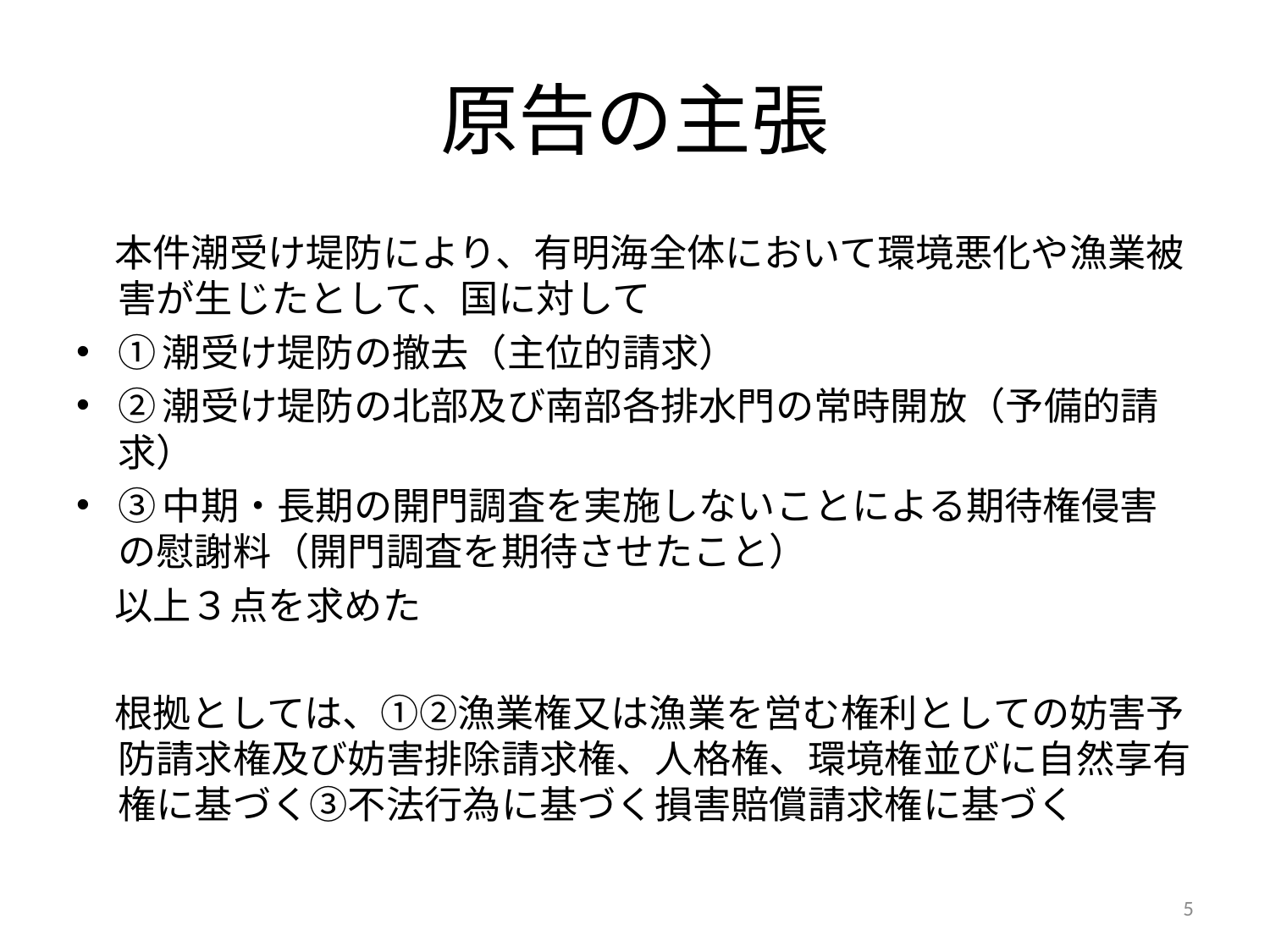

# 原告の主張
　本件潮受け堤防により、有明海全体において環境悪化や漁業被害が生じたとして、国に対して
①潮受け堤防の撤去（主位的請求）
②潮受け堤防の北部及び南部各排水門の常時開放（予備的請求）
③中期・長期の開門調査を実施しないことによる期待権侵害の慰謝料（開門調査を期待させたこと）
　以上３点を求めた

　根拠としては、①②漁業権又は漁業を営む権利としての妨害予防請求権及び妨害排除請求権、人格権、環境権並びに自然享有権に基づく③不法行為に基づく損害賠償請求権に基づく

5